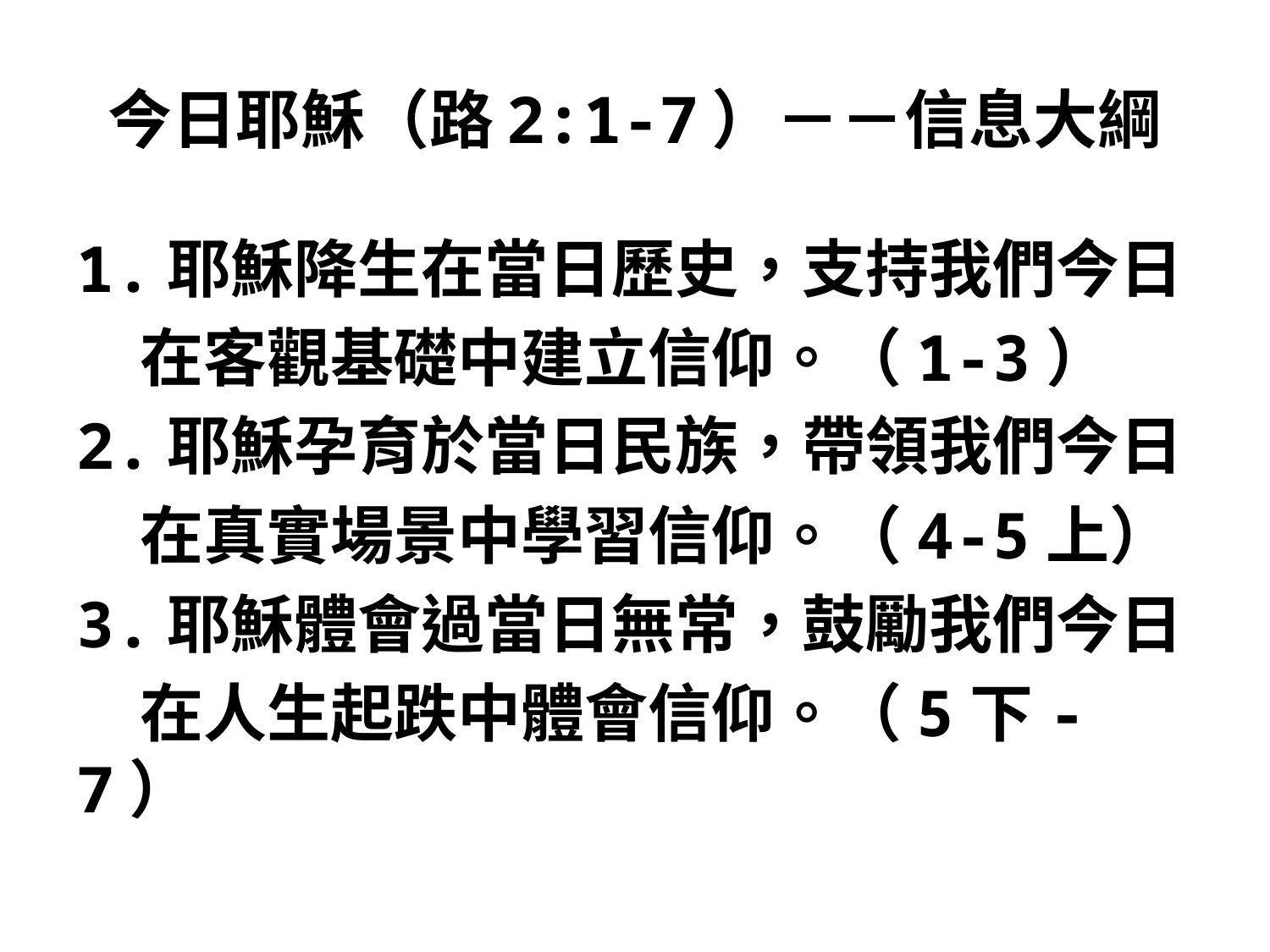

# 今日耶穌（路2:1-7）－－信息大綱
1.耶穌降生在當日歷史，支持我們今日
　在客觀基礎中建立信仰。（1-3）
2.耶穌孕育於當日民族，帶領我們今日
　在真實場景中學習信仰。（4-5上）
3.耶穌體會過當日無常，鼓勵我們今日
　在人生起跌中體會信仰。（5下-7）